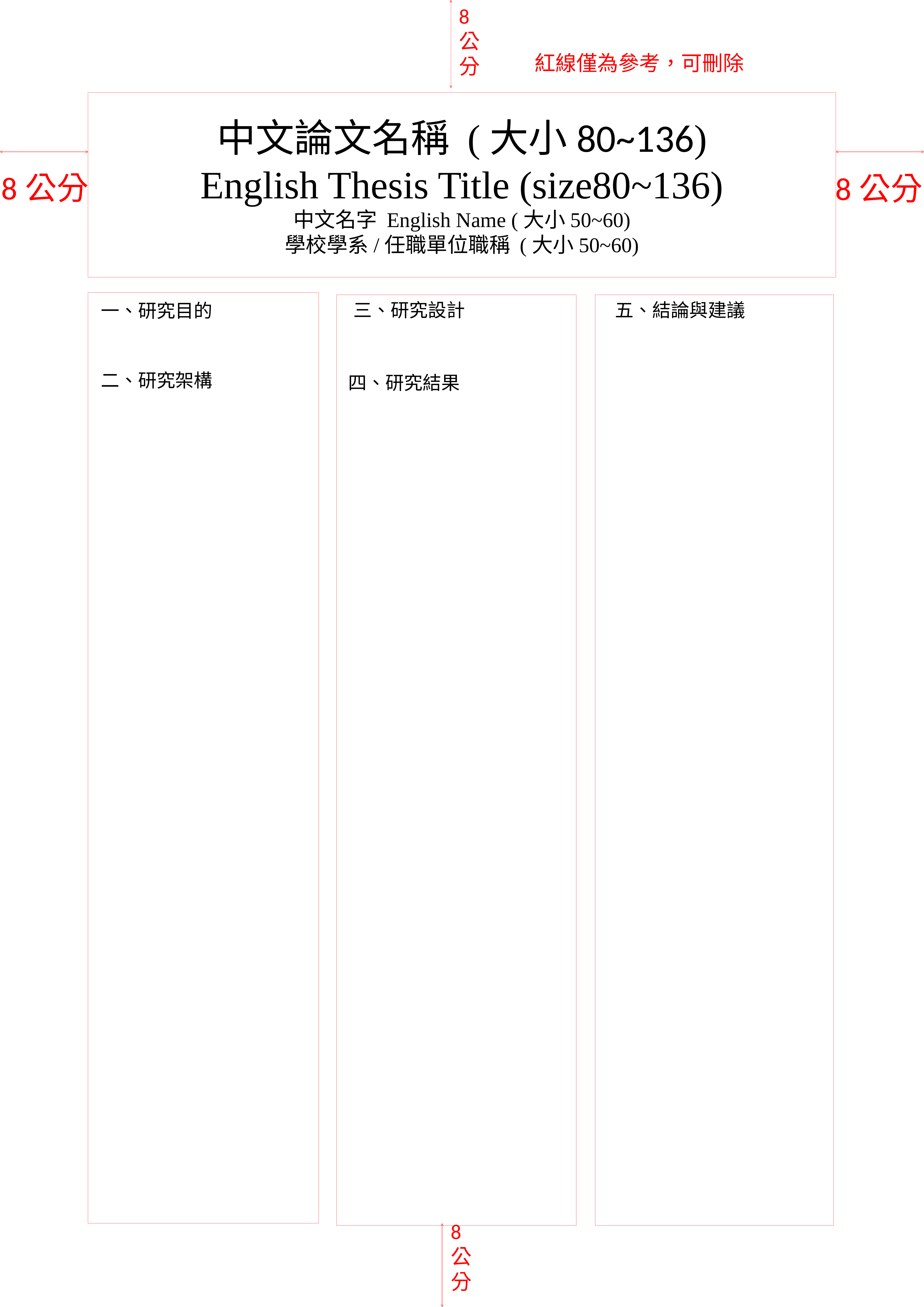

8公分
紅線僅為參考，可刪除
# 中文論文名稱 (大小80~136) English Thesis Title (size80~136) 中文名字 English Name (大小50~60) 學校學系/任職單位職稱 (大小50~60)
8公分
8公分
一、研究目的

二、研究架構

三、研究設計
五、結論與建議
四、研究結果
8公分